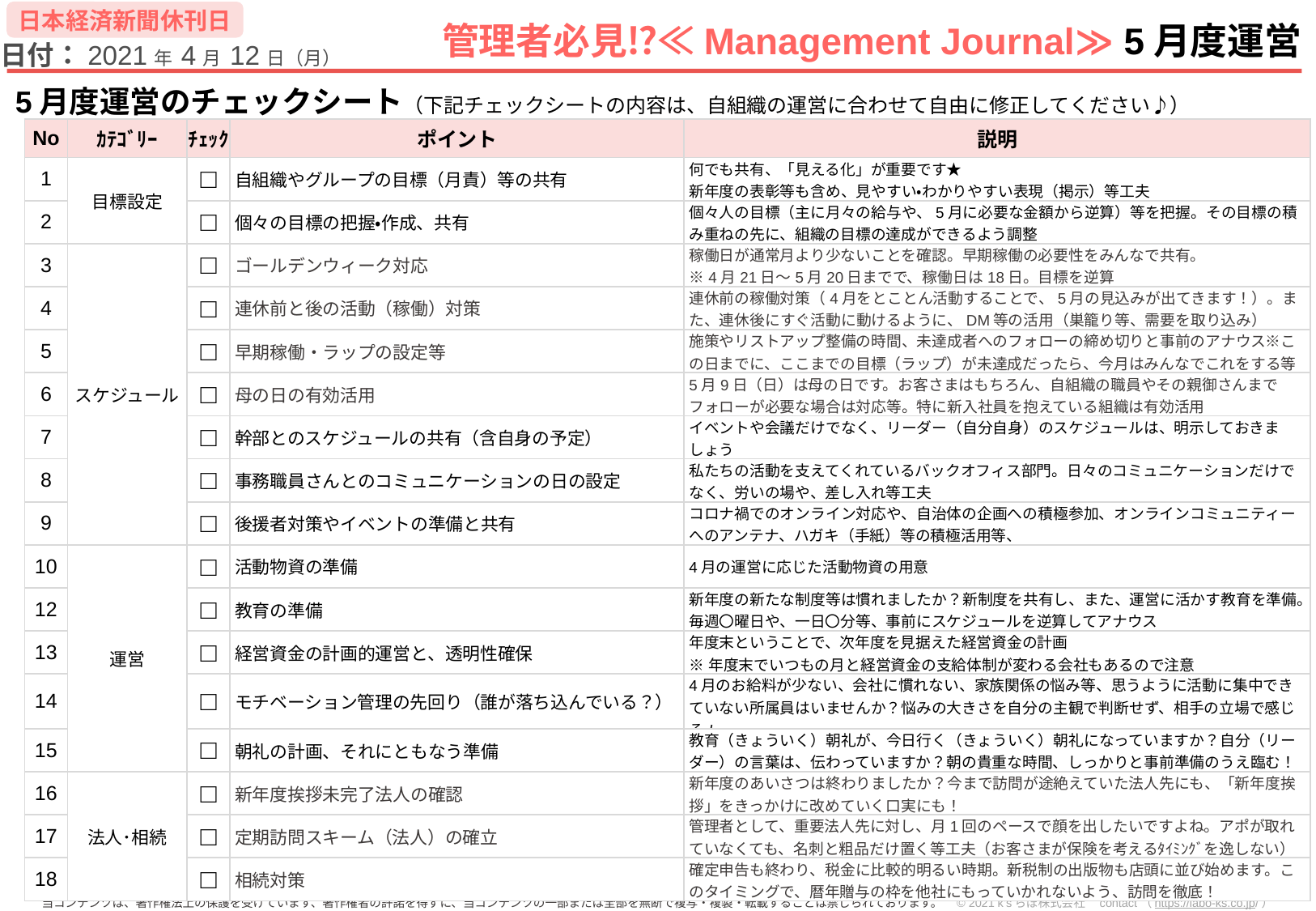

日本経済新聞休刊日
管理者必見⁉≪Management Journal≫ 5月度運営
日付：2021年 4月 12日（月）
5月度運営のチェックシート（下記チェックシートの内容は、自組織の運営に合わせて自由に修正してください♪）

| No | ｶﾃｺﾞﾘｰ | ﾁｪｯｸ | ポイント | 説明 |
| --- | --- | --- | --- | --- |
| 1 | 目標設定 | □ | 自組織やグループの目標（月責）等の共有 | 何でも共有、「見える化」が重要です★ 新年度の表彰等も含め、見やすい・わかりやすい表現（掲示）等工夫 |
| 2 |  | □ | 個々の目標の把握・作成、共有 | 個々人の目標（主に月々の給与や、5月に必要な金額から逆算）等を把握。その目標の積み重ねの先に、組織の目標の達成ができるよう調整 |
| 3 | スケジュール | □ | ゴールデンウィーク対応 | 稼働日が通常月より少ないことを確認。早期稼働の必要性をみんなで共有。 ※4月21日～5月20日までで、稼働日は18日。目標を逆算 |
| 4 |  | □ | 連休前と後の活動（稼働）対策 | 連休前の稼働対策（4月をとことん活動することで、5月の見込みが出てきます！）。また、連休後にすぐ活動に動けるように、DM等の活用（巣籠り等、需要を取り込み） |
| 5 |  | □ | 早期稼働・ラップの設定等 | 施策やリストアップ整備の時間、未達成者へのフォローの締め切りと事前のアナウス※この日までに、ここまでの目標（ラップ）が未達成だったら、今月はみんなでこれをする等 |
| 6 |  | □ | 母の日の有効活用 | 5月9日（日）は母の日です。お客さまはもちろん、自組織の職員やその親御さんまでフォローが必要な場合は対応等。特に新入社員を抱えている組織は有効活用 |
| 7 |  | □ | 幹部とのスケジュールの共有（含自身の予定） | イベントや会議だけでなく、リーダー（自分自身）のスケジュールは、明示しておきましょう |
| 8 |  | □ | 事務職員さんとのコミュニケーションの日の設定 | 私たちの活動を支えてくれているバックオフィス部門。日々のコミュニケーションだけでなく、労いの場や、差し入れ等工夫 |
| 9 |  | □ | 後援者対策やイベントの準備と共有 | コロナ禍でのオンライン対応や、自治体の企画への積極参加、オンラインコミュニティーへのアンテナ、ハガキ（手紙）等の積極活用等、 |
| 10 | 運営 | □ | 活動物資の準備 | 4月の運営に応じた活動物資の用意 |
| 12 |  | □ | 教育の準備 | 新年度の新たな制度等は慣れましたか？新制度を共有し、また、運営に活かす教育を準備。毎週〇曜日や、一日〇分等、事前にスケジュールを逆算してアナウス |
| 13 |  | □ | 経営資金の計画的運営と、透明性確保 | 年度末ということで、次年度を見据えた経営資金の計画 ※年度末でいつもの月と経営資金の支給体制が変わる会社もあるので注意 |
| 14 |  | □ | モチベーション管理の先回り（誰が落ち込んでいる？） | 4月のお給料が少ない、会社に慣れない、家族関係の悩み等、思うように活動に集中できていない所属員はいませんか？悩みの大きさを自分の主観で判断せず、相手の立場で感じる! |
| 15 |  | □ | 朝礼の計画、それにともなう準備 | 教育（きょういく）朝礼が、今日行く（きょういく）朝礼になっていますか？自分（リーダー）の言葉は、伝わっていますか？朝の貴重な時間、しっかりと事前準備のうえ臨む！ |
| 16 | 法人･相続 | □ | 新年度挨拶未完了法人の確認 | 新年度のあいさつは終わりましたか？今まで訪問が途絶えていた法人先にも、「新年度挨拶」をきっかけに改めていく口実にも！ |
| 17 |  | □ | 定期訪問スキーム（法人）の確立 | 管理者として、重要法人先に対し、月1回のペースで顔を出したいですよね。アポが取れていなくても、名刺と粗品だけ置く等工夫（お客さまが保険を考えるﾀｲﾐﾝｸﾞを逸しない） |
| 18 |  | □ | 相続対策 | 確定申告も終わり、税金に比較的明るい時期。新税制の出版物も店頭に並び始めます。このタイミングで、暦年贈与の枠を他社にもっていかれないよう、訪問を徹底！ |